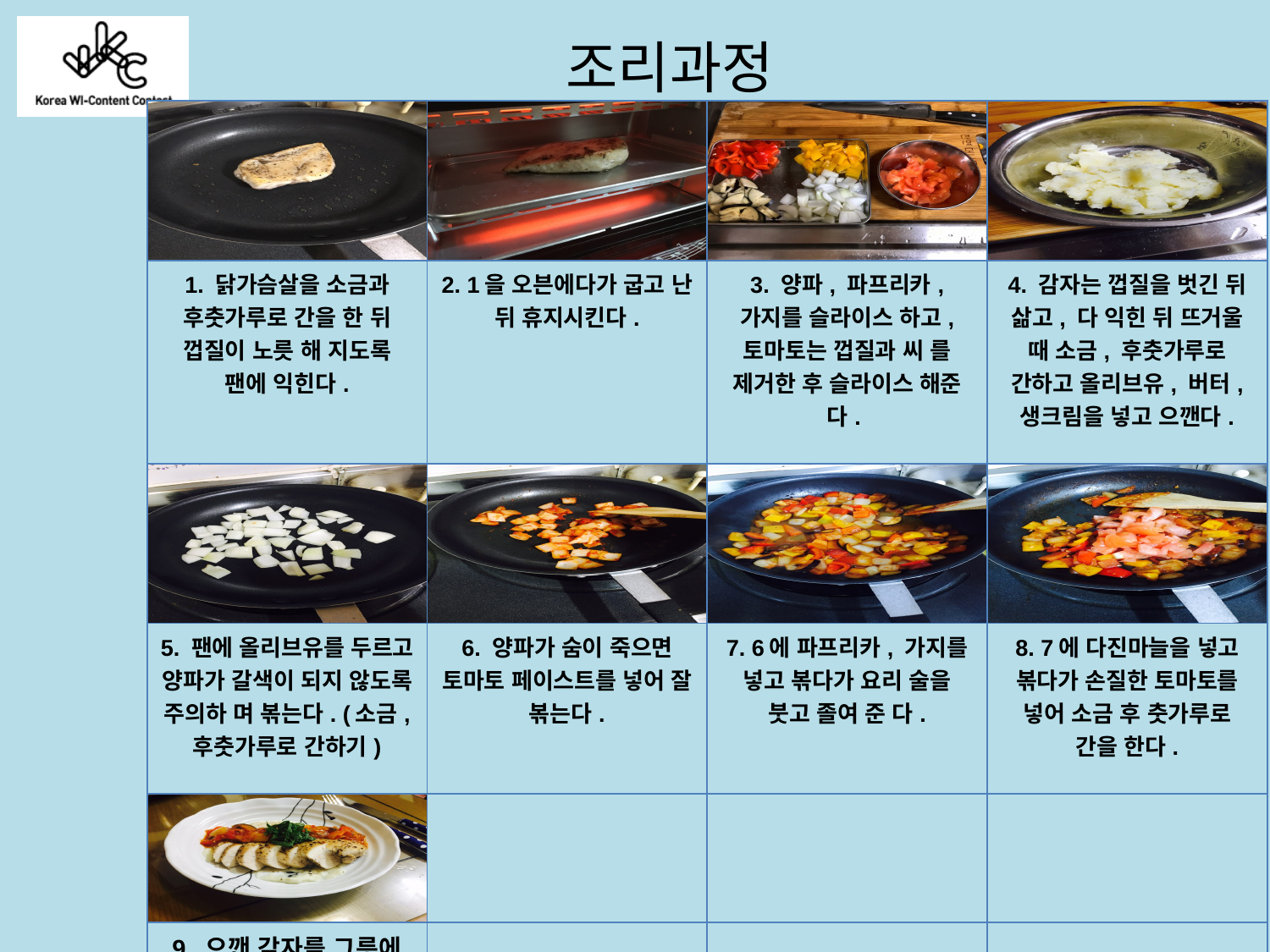

조리과정
|  |  |  |  |
| --- | --- | --- | --- |
| 1. 닭가슴살을 소금과 후춧가루로 간을 한 뒤 껍질이 노릇 해 지도록 팬에 익힌다. | 2. 1을 오븐에다가 굽고 난 뒤 휴지시킨다. | 3. 양파, 파프리카, 가지를 슬라이스 하고, 토마토는 껍질과 씨 를 제거한 후 슬라이스 해준다. | 4. 감자는 껍질을 벗긴 뒤 삶고, 다 익힌 뒤 뜨거울 때 소금, 후춧가루로 간하고 올리브유, 버터, 생크림을 넣고 으깬다. |
|  |  |  |  |
| 5. 팬에 올리브유를 두르고 양파가 갈색이 되지 않도록 주의하 며 볶는다. (소금, 후춧가루로 간하기) | 6. 양파가 숨이 죽으면 토마토 페이스트를 넣어 잘 볶는다. | 7. 6에 파프리카, 가지를 넣고 볶다가 요리 술을 붓고 졸여 준 다. | 8. 7에 다진마늘을 넣고 볶다가 손질한 토마토를 넣어 소금 후 춧가루로 간을 한다. |
|  |  |  |  |
| 9. 으깬 감자를 그릇에 깔고, 8과 닭가슴살을 차례로 올려낸 뒤 깻잎을 올린다. |  |  |  |